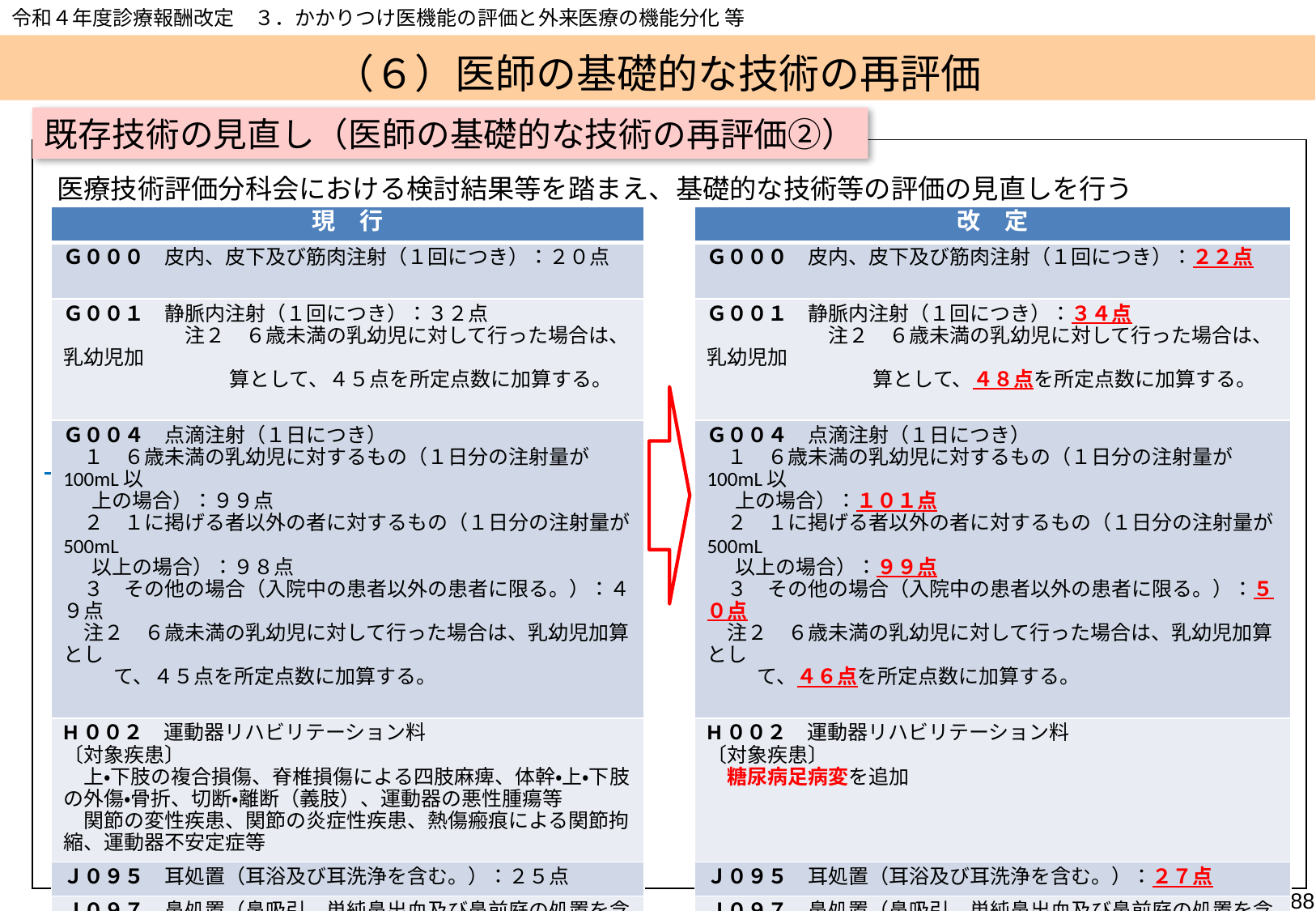

令和４年度診療報酬改定　３．かかりつけ医機能の評価と外来医療の機能分化 等
（６）医師の基礎的な技術の再評価
既存技術の見直し（医師の基礎的な技術の再評価②）

医療技術評価分科会における検討結果等を踏まえ、基礎的な技術等の評価の見直しを行う
| 現　行 |
| --- |
| Ｇ０００　皮内、皮下及び筋肉注射（１回につき）：２０点 |
| Ｇ００１　静脈内注射（１回につき）：３２点 　　　　　　注２　６歳未満の乳幼児に対して行った場合は、乳幼児加 　　　　　　　　 算として、４５点を所定点数に加算する。 |
| Ｇ００４　点滴注射（１日につき） 　１　６歳未満の乳幼児に対するもの（１日分の注射量が100mL以 上の場合）：９９点 　２　１に掲げる者以外の者に対するもの（１日分の注射量が500mL 以上の場合）：９８点 　３　その他の場合（入院中の患者以外の患者に限る。）：４９点 　注２　６歳未満の乳幼児に対して行った場合は、乳幼児加算とし て、４５点を所定点数に加算する。 |
| H００２　運動器リハビリテーション料 〔対象疾患〕 　上・下肢の複合損傷、脊椎損傷による四肢麻痺、体幹・上・下肢の外傷・骨折、切断・離断（義肢）、運動器の悪性腫瘍等 　関節の変性疾患、関節の炎症性疾患、熱傷瘢痕による関節拘縮、運動器不安定症等 |
| Ｊ０９５　耳処置（耳浴及び耳洗浄を含む。）：２５点 |
| Ｊ０９７　鼻処置（鼻吸引、単純鼻出血及び鼻前庭の処置を含む。） ：１４点 |
| Ｊ０９８　口腔、咽頭処置：１４点 |
| 改　定 |
| --- |
| Ｇ０００　皮内、皮下及び筋肉注射（１回につき）：２２点 |
| Ｇ００１　静脈内注射（１回につき）：３４点 　　　　　　注２　６歳未満の乳幼児に対して行った場合は、乳幼児加 　　　　　　　　 算として、４８点を所定点数に加算する。 |
| Ｇ００４　点滴注射（１日につき） 　１　６歳未満の乳幼児に対するもの（１日分の注射量が100mL以 上の場合）：１０１点 　２　１に掲げる者以外の者に対するもの（１日分の注射量が500mL 以上の場合）：９９点 　３　その他の場合（入院中の患者以外の患者に限る。）：５０点 　注２　６歳未満の乳幼児に対して行った場合は、乳幼児加算とし て、４６点を所定点数に加算する。 |
| H００２　運動器リハビリテーション料 〔対象疾患〕 　糖尿病足病変を追加 |
| Ｊ０９５　耳処置（耳浴及び耳洗浄を含む。）：２７点 |
| Ｊ０９７　鼻処置（鼻吸引、単純鼻出血及び鼻前庭の処置を含む。） ：１６点 |
| Ｊ０９８　口腔、咽頭処置：１６点 |

88